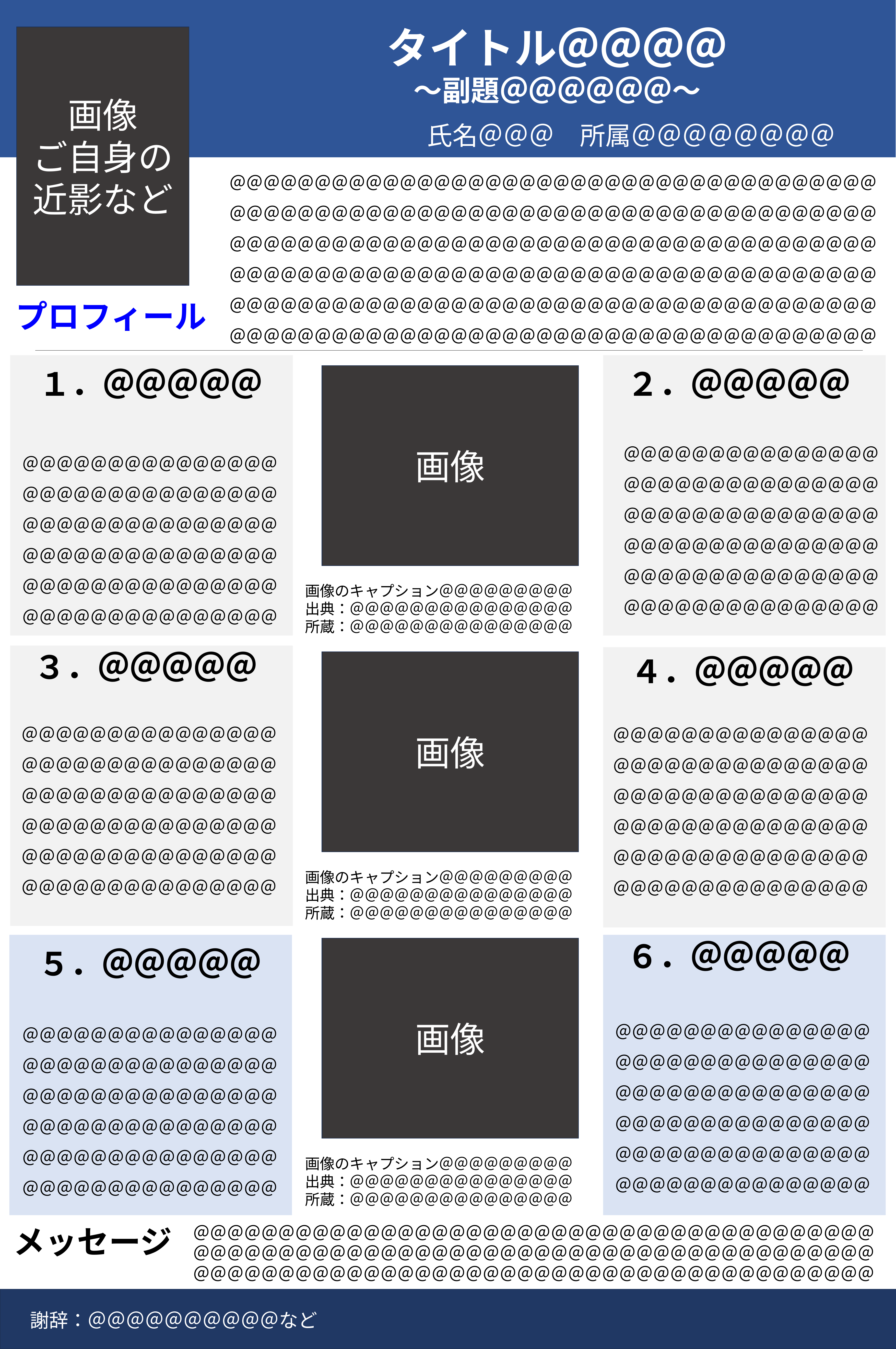

タイトル＠＠＠＠
～副題＠＠＠＠＠＠～
画像
ご自身の
近影など
氏名＠＠＠　所属＠＠＠＠＠＠＠＠
＠＠＠＠＠＠＠＠＠＠＠＠＠＠＠＠＠＠＠＠＠＠＠＠＠＠＠＠＠＠＠＠＠＠＠＠＠＠＠＠＠＠＠＠＠＠＠＠＠＠＠＠＠＠＠＠＠＠＠＠＠＠＠＠＠＠＠＠＠＠＠＠＠＠＠＠＠＠＠＠＠＠＠＠＠＠＠＠＠＠＠＠＠＠＠＠＠＠＠＠＠＠＠＠＠＠＠＠＠＠＠＠＠＠＠＠＠＠＠＠＠＠＠＠＠＠＠＠＠＠＠＠＠＠＠＠＠＠＠＠＠＠＠＠＠＠＠＠＠＠＠＠＠＠＠＠＠＠＠＠＠＠＠＠＠＠＠＠＠＠＠＠＠＠＠＠＠＠＠＠＠＠＠＠＠＠＠＠＠＠＠＠＠＠＠＠＠＠＠＠＠＠＠＠＠＠＠＠＠＠＠＠＠＠＠＠＠＠＠＠＠＠＠＠＠＠＠＠
プロフィール

１．＠＠＠＠＠
＠＠＠＠＠＠＠＠＠＠＠＠＠＠＠＠＠＠＠＠＠＠＠＠＠＠＠＠＠＠＠＠＠＠＠＠＠＠＠＠＠＠＠＠＠＠＠＠＠＠＠＠＠＠＠＠＠＠＠＠＠＠＠＠＠＠＠＠＠＠＠＠＠＠＠＠＠＠＠＠＠＠＠＠＠＠＠＠＠＠

２．＠＠＠＠＠
画像
＠＠＠＠＠＠＠＠＠＠＠＠＠＠＠＠＠＠＠＠＠＠＠＠＠＠＠＠＠＠＠＠＠＠＠＠＠＠＠＠＠＠＠＠＠＠＠＠＠＠＠＠＠＠＠＠＠＠＠＠＠＠＠＠＠＠＠＠＠＠＠＠＠＠＠＠＠＠＠＠＠＠＠＠＠＠＠＠＠＠
画像のキャプション＠＠＠＠＠＠＠＠＠
出典：＠＠＠＠＠＠＠＠＠＠＠＠＠＠＠
所蔵：＠＠＠＠＠＠＠＠＠＠＠＠＠＠＠
３．＠＠＠＠＠

４．＠＠＠＠＠
画像
＠＠＠＠＠＠＠＠＠＠＠＠＠＠＠＠＠＠＠＠＠＠＠＠＠＠＠＠＠＠＠＠＠＠＠＠＠＠＠＠＠＠＠＠＠＠＠＠＠＠＠＠＠＠＠＠＠＠＠＠＠＠＠＠＠＠＠＠＠＠＠＠＠＠＠＠＠＠＠＠＠＠＠＠＠＠＠＠＠＠
＠＠＠＠＠＠＠＠＠＠＠＠＠＠＠＠＠＠＠＠＠＠＠＠＠＠＠＠＠＠＠＠＠＠＠＠＠＠＠＠＠＠＠＠＠＠＠＠＠＠＠＠＠＠＠＠＠＠＠＠＠＠＠＠＠＠＠＠＠＠＠＠＠＠＠＠＠＠＠＠＠＠＠＠＠＠＠＠＠＠
画像のキャプション＠＠＠＠＠＠＠＠＠
出典：＠＠＠＠＠＠＠＠＠＠＠＠＠＠＠
所蔵：＠＠＠＠＠＠＠＠＠＠＠＠＠＠＠
６．＠＠＠＠＠

５．＠＠＠＠＠
画像
＠＠＠＠＠＠＠＠＠＠＠＠＠＠＠＠＠＠＠＠＠＠＠＠＠＠＠＠＠＠＠＠＠＠＠＠＠＠＠＠＠＠＠＠＠＠＠＠＠＠＠＠＠＠＠＠＠＠＠＠＠＠＠＠＠＠＠＠＠＠＠＠＠＠＠＠＠＠＠＠＠＠＠＠＠＠＠＠＠＠
＠＠＠＠＠＠＠＠＠＠＠＠＠＠＠＠＠＠＠＠＠＠＠＠＠＠＠＠＠＠＠＠＠＠＠＠＠＠＠＠＠＠＠＠＠＠＠＠＠＠＠＠＠＠＠＠＠＠＠＠＠＠＠＠＠＠＠＠＠＠＠＠＠＠＠＠＠＠＠＠＠＠＠＠＠＠＠＠＠＠
画像のキャプション＠＠＠＠＠＠＠＠＠
出典：＠＠＠＠＠＠＠＠＠＠＠＠＠＠＠
所蔵：＠＠＠＠＠＠＠＠＠＠＠＠＠＠＠
メッセージ
＠＠＠＠＠＠＠＠＠＠＠＠＠＠＠＠＠＠＠＠＠＠＠＠＠＠＠＠＠＠＠＠＠＠＠＠＠＠＠＠＠＠＠＠＠＠＠＠＠＠＠＠＠＠＠＠＠＠＠＠＠＠＠＠＠＠＠＠＠＠＠＠＠＠＠＠＠＠＠＠＠＠＠＠＠＠＠＠＠＠＠＠＠＠＠＠＠＠＠＠＠＠＠＠＠＠＠＠＠＠＠＠＠＠＠＠＠＠＠＠

謝辞：＠＠＠＠＠＠＠＠＠＠など